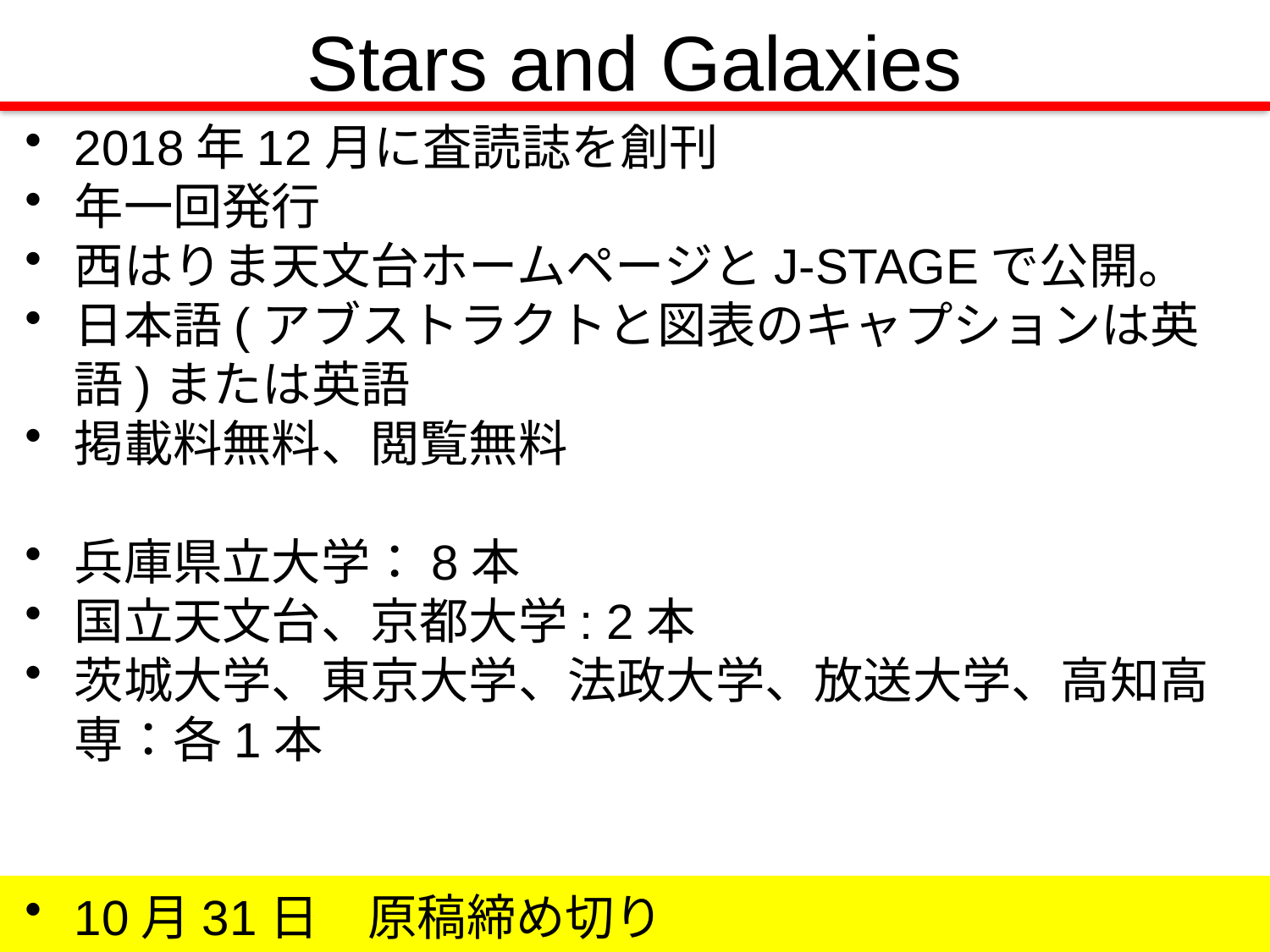

# Stars and Galaxies
2018年12月に査読誌を創刊
年一回発行
西はりま天文台ホームページとJ-STAGEで公開。
日本語(アブストラクトと図表のキャプションは英語)または英語
掲載料無料、閲覧無料

兵庫県立大学：8本
国立天文台、京都大学: 2本
茨城大学、東京大学、法政大学、放送大学、高知高専：各1本

10月31日　原稿締め切り